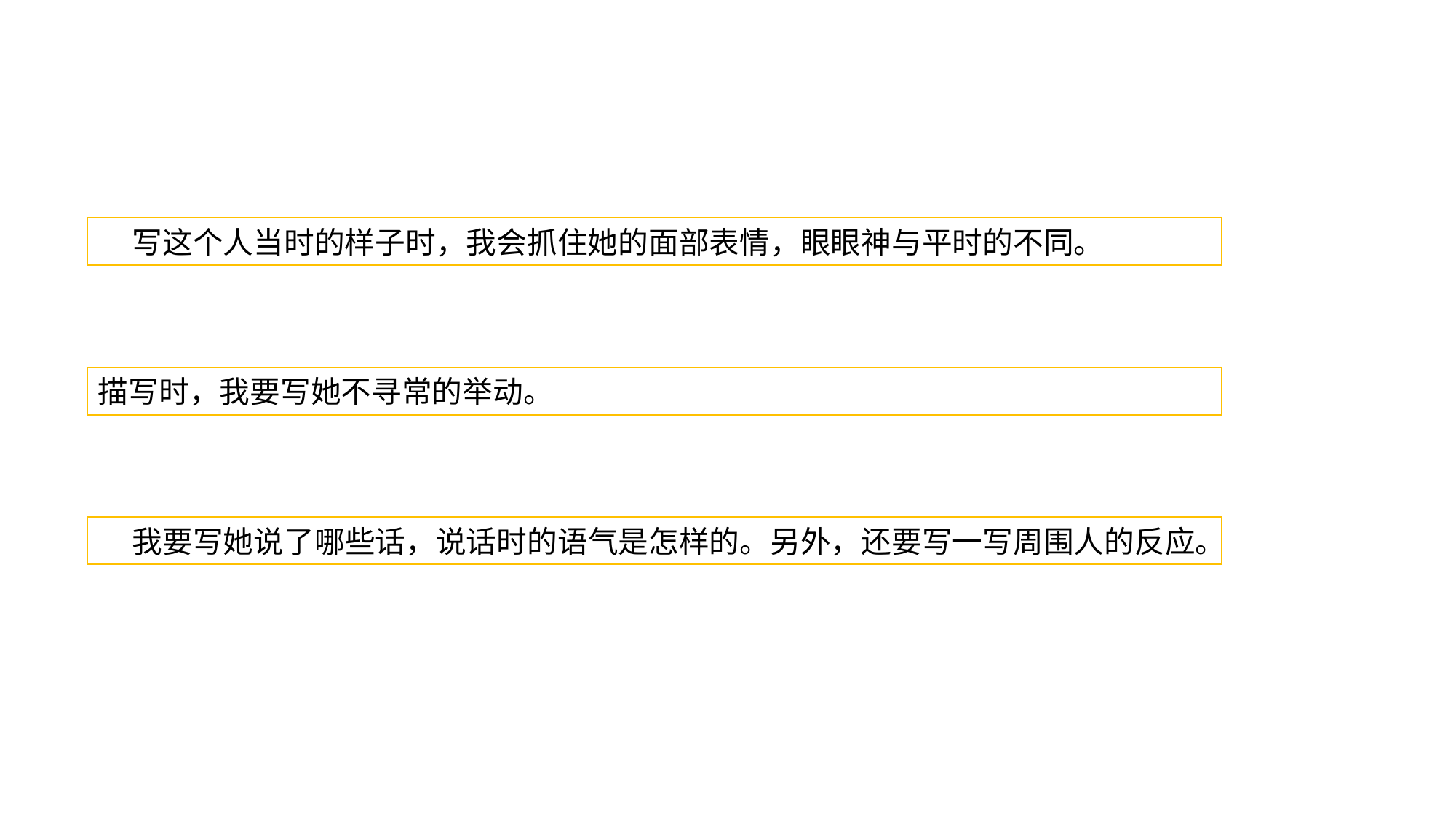

写这个人当时的样子时，我会抓住她的面部表情，眼眼神与平时的不同。
描写时，我要写她不寻常的举动。
    我要写她说了哪些话，说话时的语气是怎样的。另外，还要写一写周围人的反应。